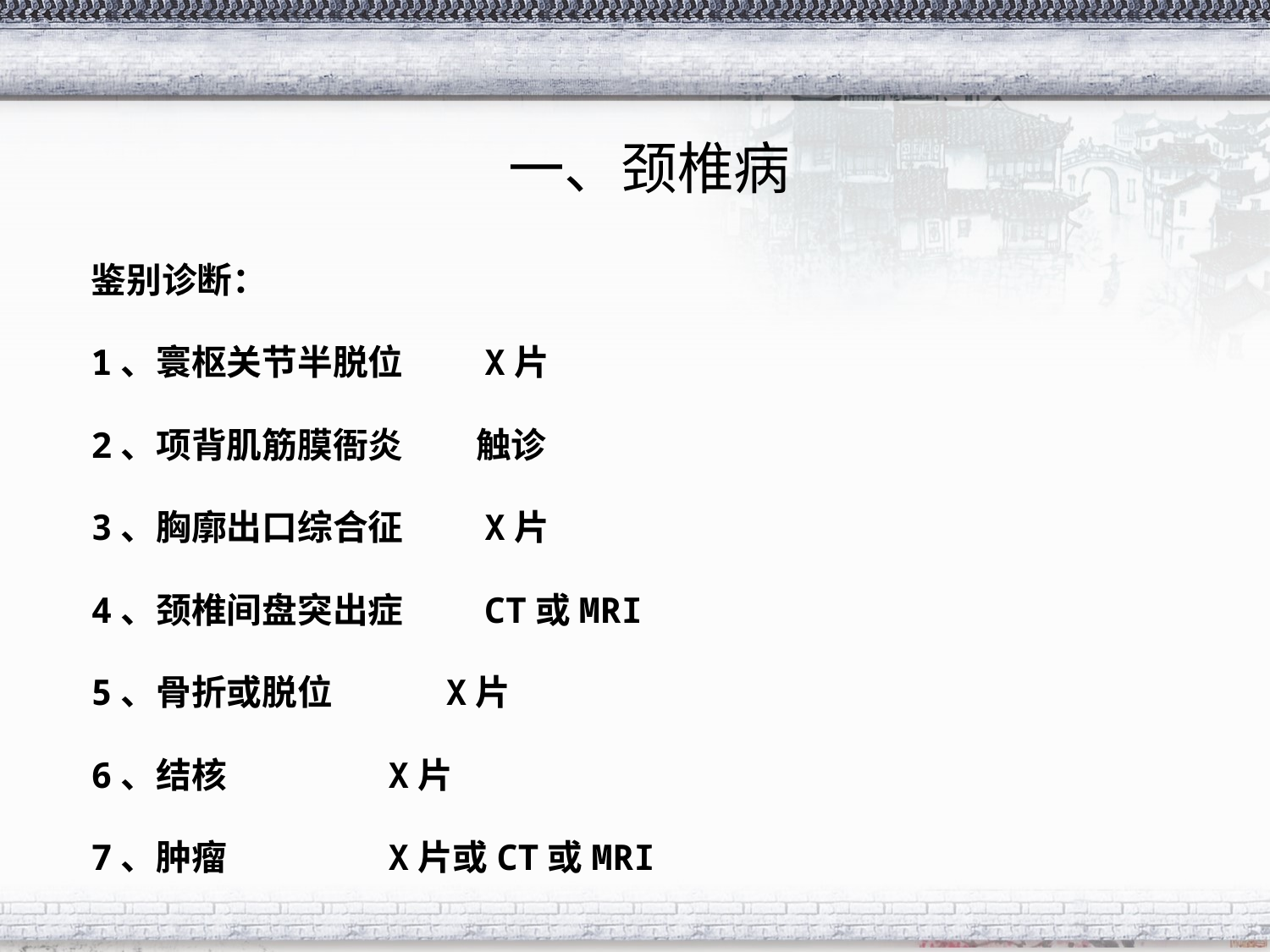

#
一、颈椎病
鉴别诊断：
1、寰枢关节半脱位         X片
2、项背肌筋膜衙炎         触诊
3、胸廓出口综合征         X片
4、颈椎间盘突出症         CT或MRI
5、骨折或脱位             X片
6、结核                   X片
7、肿瘤                   X片或CT或MRI